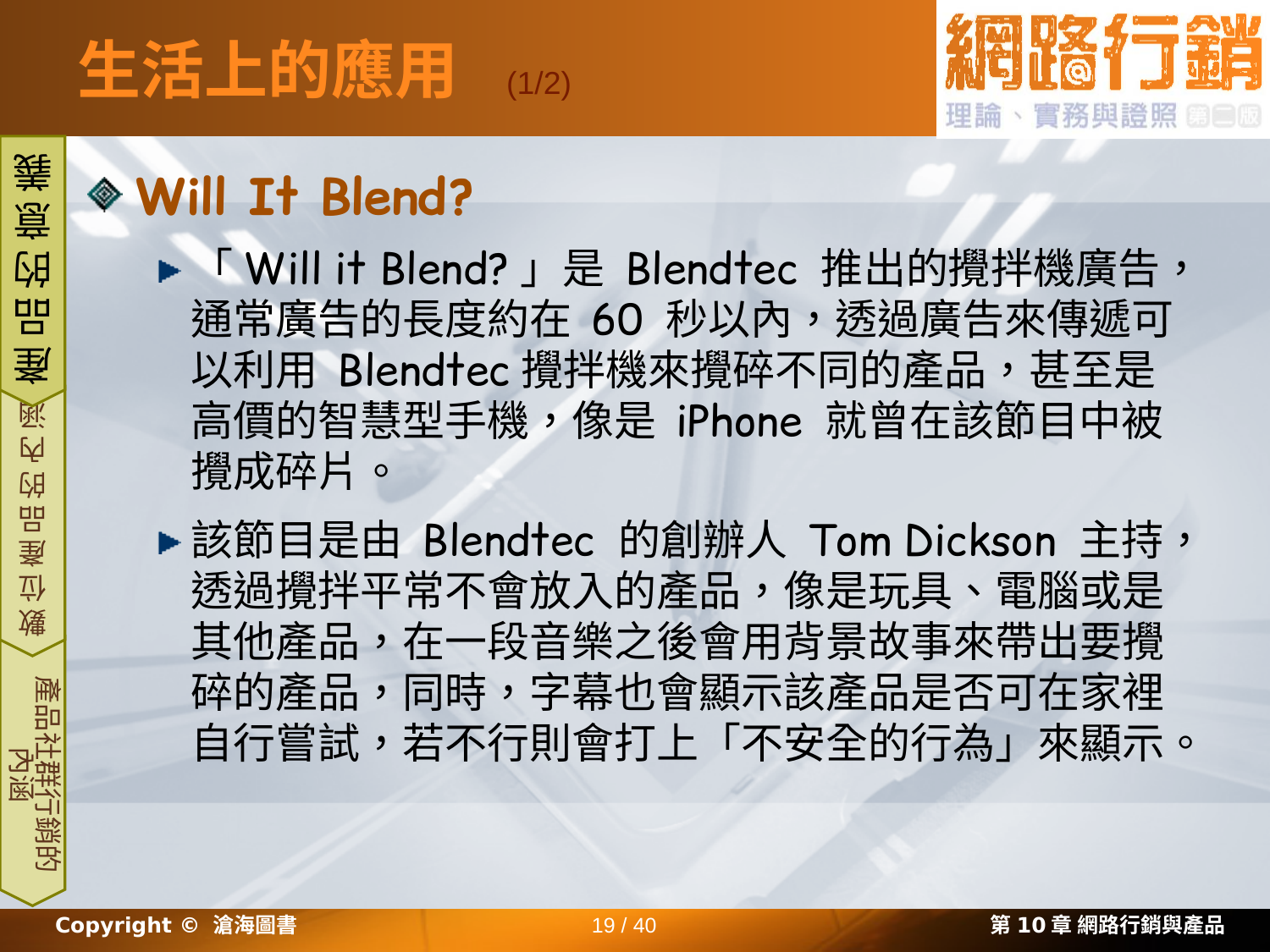

# 生活上的應用
(1/2)
Will It Blend?
「Will it Blend?」是 Blendtec 推出的攪拌機廣告，通常廣告的長度約在 60 秒以內，透過廣告來傳遞可以利用 Blendtec攪拌機來攪碎不同的產品，甚至是高價的智慧型手機，像是 iPhone 就曾在該節目中被攪成碎片。
該節目是由 Blendtec 的創辦人 Tom Dickson 主持，透過攪拌平常不會放入的產品，像是玩具、電腦或是其他產品，在一段音樂之後會用背景故事來帶出要攪碎的產品，同時，字幕也會顯示該產品是否可在家裡自行嘗試，若不行則會打上「不安全的行為」來顯示。
產品的意義
數位產品的內涵
產品社群行銷的內涵

Copyright © 滄海圖書
19 / 40
第10章 網路行銷與產品